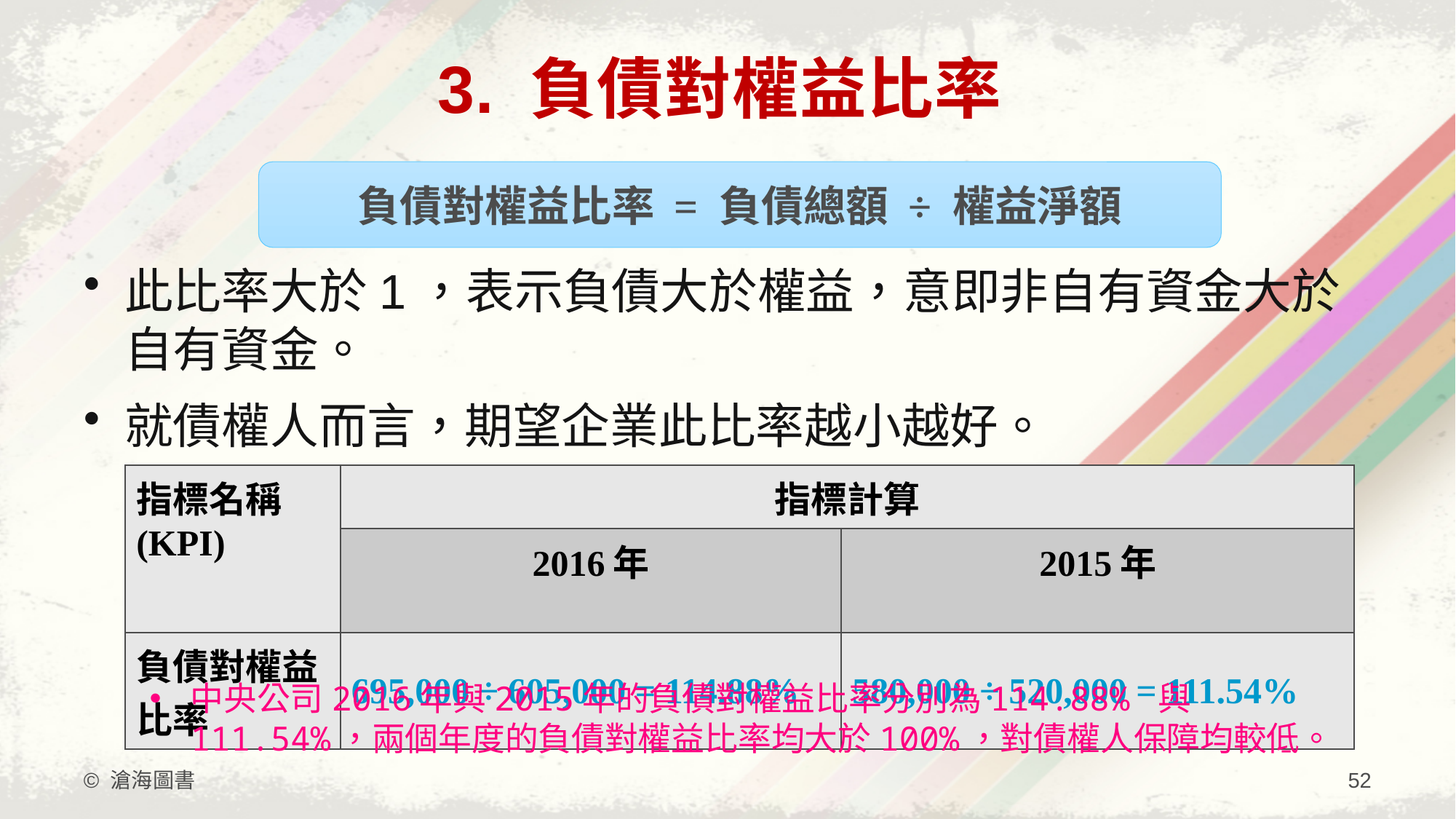

# 3. 負債對權益比率
負債對權益比率 = 負債總額 ÷ 權益淨額
此比率大於1，表示負債大於權益，意即非自有資金大於自有資金。
就債權人而言，期望企業此比率越小越好。

| 指標名稱 (KPI) | 指標計算 |  |
| --- | --- | --- |
|  | 2016年 | 2015年 |
| 負債對權益比率 | 695,000 ÷ 605,000 = 114.88% | 580,000 ÷ 520,000 = 111.54% |
中央公司2016年與2015年的負債對權益比率分別為114.88% 與111.54%，兩個年度的負債對權益比率均大於100%，對債權人保障均較低。
© 滄海圖書
52